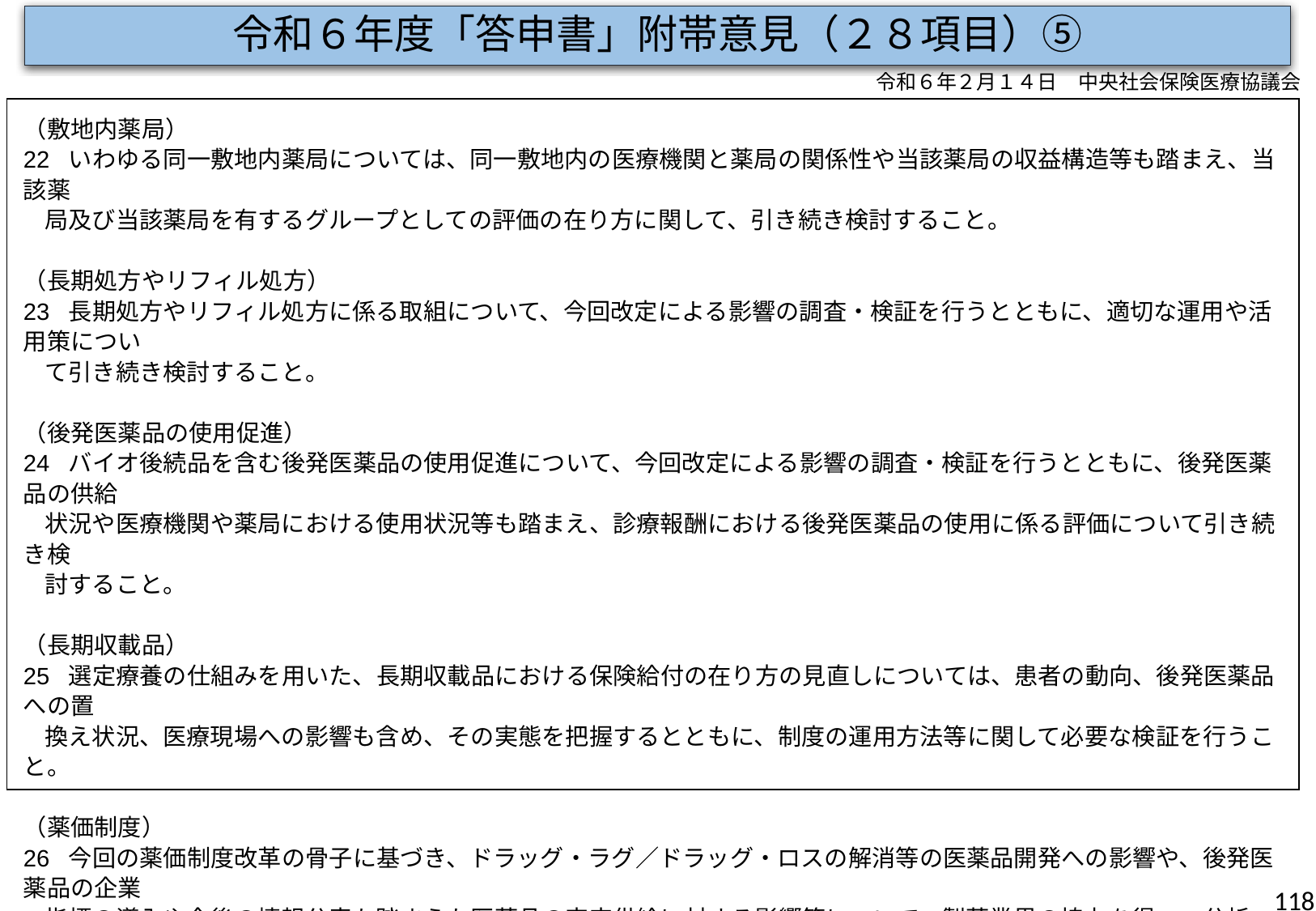

令和６年度「答申書」附帯意見（２８項目）⑤
令和６年２月１４日　中央社会保険医療協議会

（敷地内薬局）
22  いわゆる同一敷地内薬局については、同一敷地内の医療機関と薬局の関係性や当該薬局の収益構造等も踏まえ、当該薬
   局及び当該薬局を有するグループとしての評価の在り方に関して、引き続き検討すること。

（長期処方やリフィル処方）
23  長期処方やリフィル処方に係る取組について、今回改定による影響の調査・検証を行うとともに、適切な運用や活用策につい
   て引き続き検討すること。

（後発医薬品の使用促進）
24  バイオ後続品を含む後発医薬品の使用促進について、今回改定による影響の調査・検証を行うとともに、後発医薬品の供給
   状況や医療機関や薬局における使用状況等も踏まえ、診療報酬における後発医薬品の使用に係る評価について引き続き検
   討すること。

（長期収載品）
25  選定療養の仕組みを用いた、長期収載品における保険給付の在り方の見直しについては、患者の動向、後発医薬品への置
   換え状況、医療現場への影響も含め、その実態を把握するとともに、制度の運用方法等に関して必要な検証を行うこと。

（薬価制度）
26  今回の薬価制度改革の骨子に基づき、ドラッグ・ラグ／ドラッグ・ロスの解消等の医薬品開発への影響や、後発医薬品の企業
   指標の導入や今後の情報公表も踏まえた医薬品の安定供給に対する影響等について、製薬業界の協力を得つつ分析・検証
   等を行うともに、こうした課題に対する製薬業界としての対応を踏まえながら、薬価における評価の在り方について引き続き検
   討すること。
118